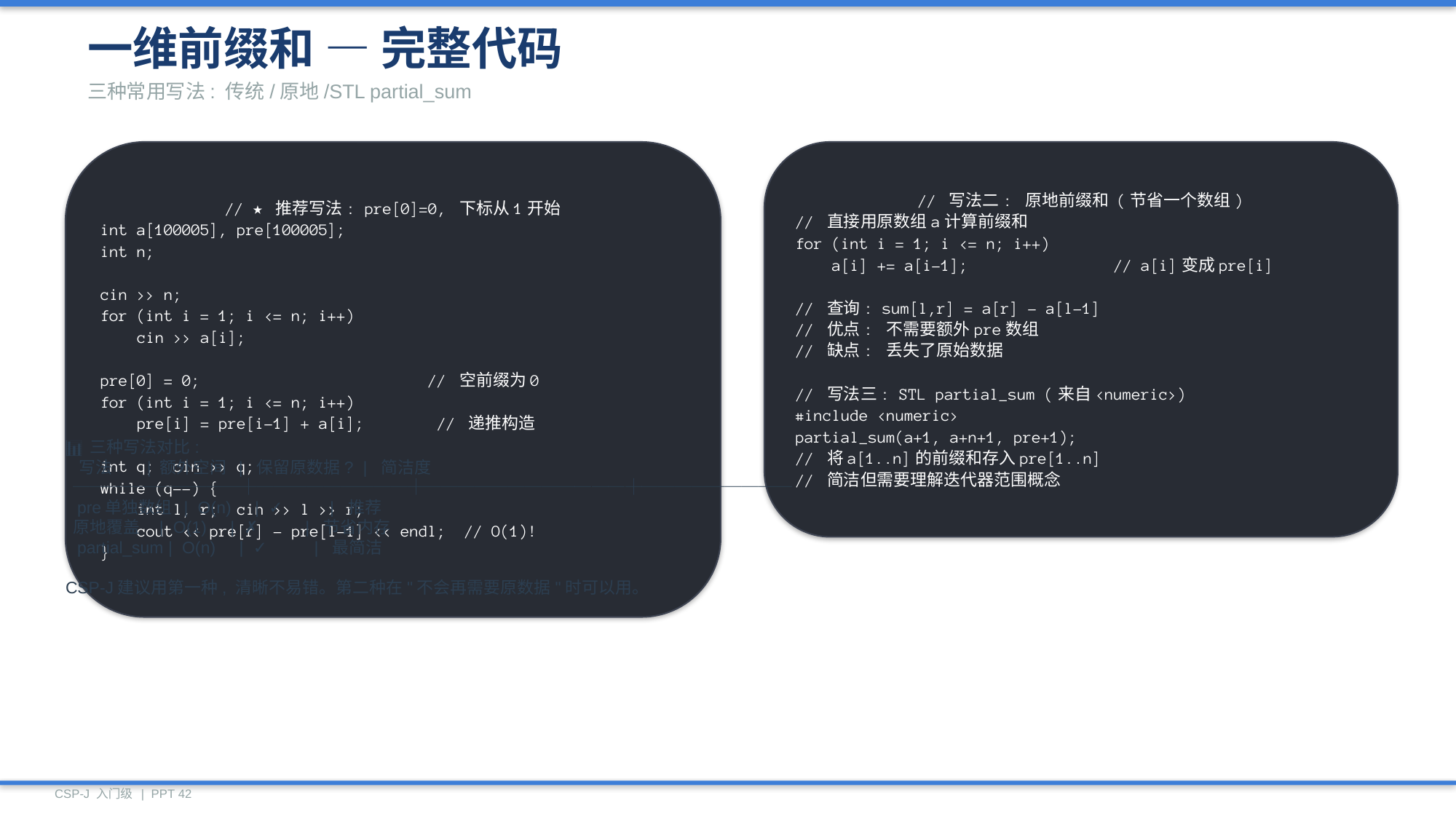

一维前缀和 — 完整代码
三种常用写法: 传统/原地/STL partial_sum
// ★ 推荐写法: pre[0]=0, 下标从1开始
int a[100005], pre[100005];
int n;

cin >> n;
for (int i = 1; i <= n; i++)
    cin >> a[i];

pre[0] = 0;                         // 空前缀为0
for (int i = 1; i <= n; i++)
    pre[i] = pre[i-1] + a[i];        // 递推构造

int q;  cin >> q;
while (q--) {
    int l, r;  cin >> l >> r;
    cout << pre[r] - pre[l-1] << endl;  // O(1)!
}
// 写法二: 原地前缀和 (节省一个数组)
// 直接用原数组a计算前缀和
for (int i = 1; i <= n; i++)
    a[i] += a[i-1];                // a[i]变成pre[i]

// 查询: sum[l,r] = a[r] - a[l-1]
// 优点: 不需要额外pre数组
// 缺点: 丢失了原始数据

// 写法三: STL partial_sum (来自<numeric>)
#include <numeric>
partial_sum(a+1, a+n+1, pre+1);
// 将a[1..n]的前缀和存入pre[1..n]
// 简洁但需要理解迭代器范围概念
📊 三种写法对比:
  写法        | 额外空间  |  保留原数据?  |  简洁度
  ──────────┼─────────┼────────────┼─────────
  pre单独数组  |  O(n)     |  ✓          |  推荐
  原地覆盖    |  O(1)     |  ✗          |  节省内存
  partial_sum |  O(n)     |  ✓          |  最简洁
CSP-J建议用第一种, 清晰不易错。第二种在"不会再需要原数据"时可以用。

CSP-J 入门级  |  PPT 42